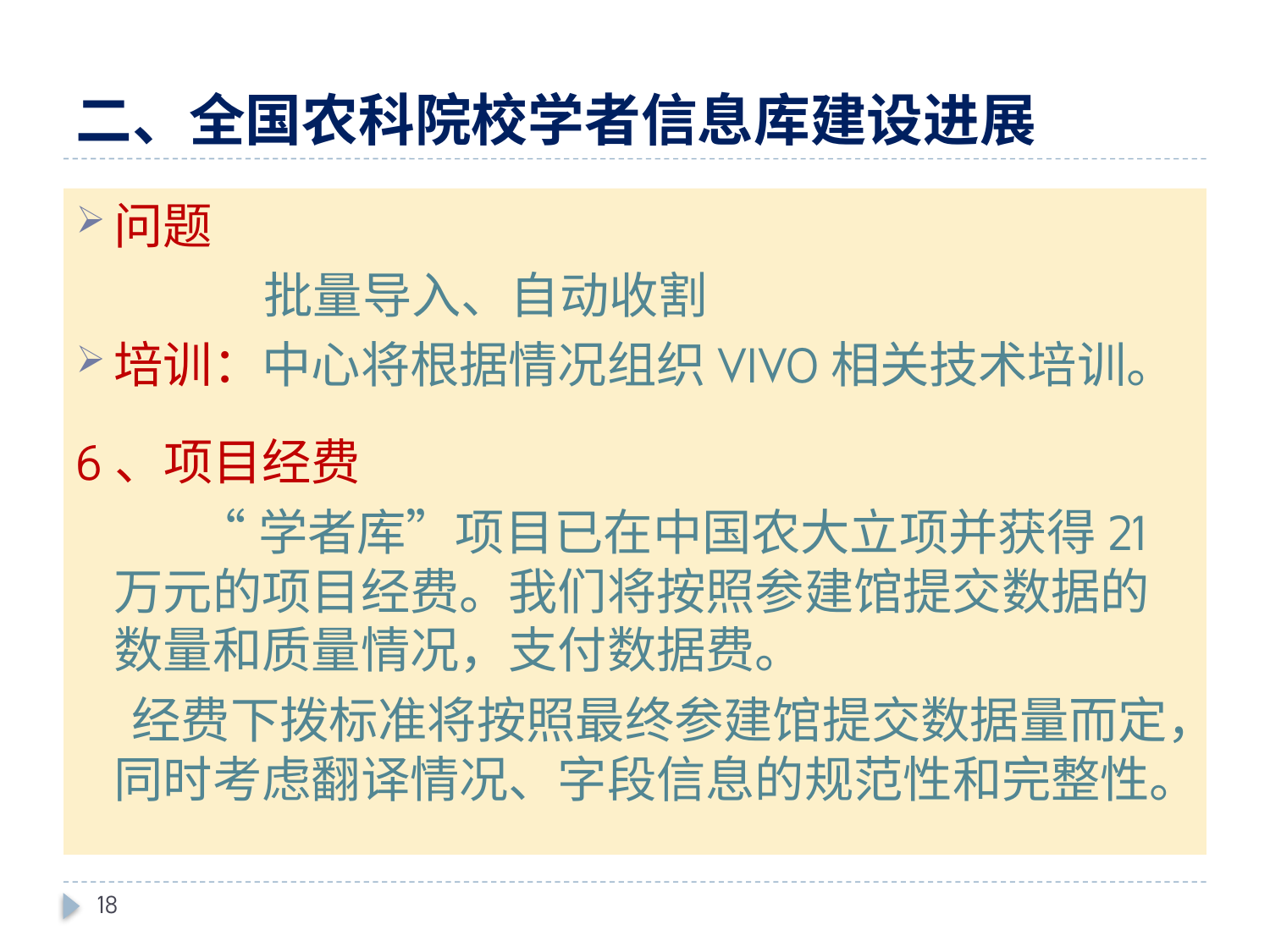

# 二、全国农科院校学者信息库建设进展
问题
                批量导入、自动收割
培训：中心将根据情况组织VIVO相关技术培训。

6、项目经费
           “学者库”项目已在中国农大立项并获得21万元的项目经费。我们将按照参建馆提交数据的数量和质量情况，支付数据费。
    经费下拨标准将按照最终参建馆提交数据量而定，同时考虑翻译情况、字段信息的规范性和完整性。
18